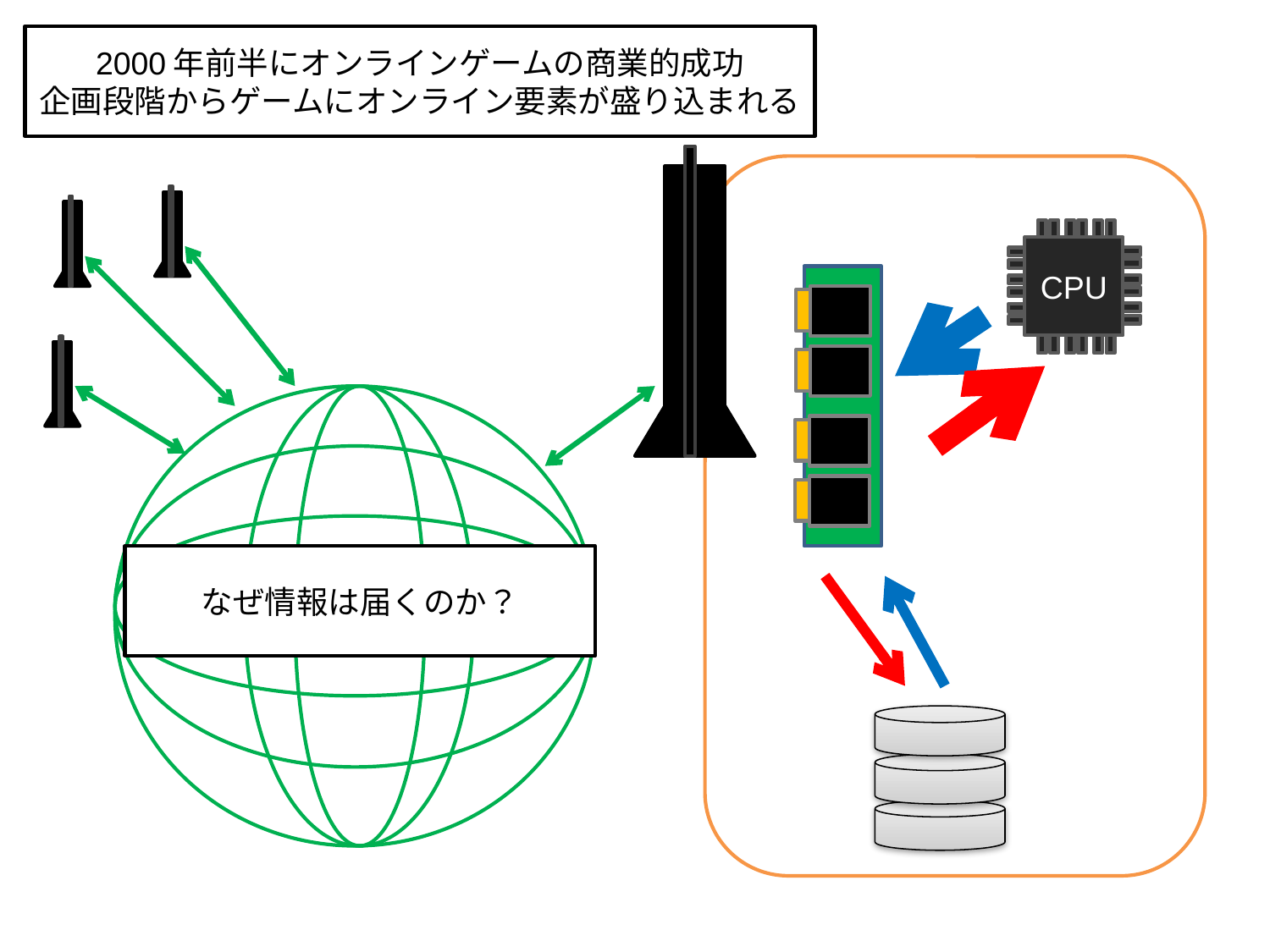

2000年前半にオンラインゲームの商業的成功
企画段階からゲームにオンライン要素が盛り込まれる

CPU

なぜ情報は届くのか？